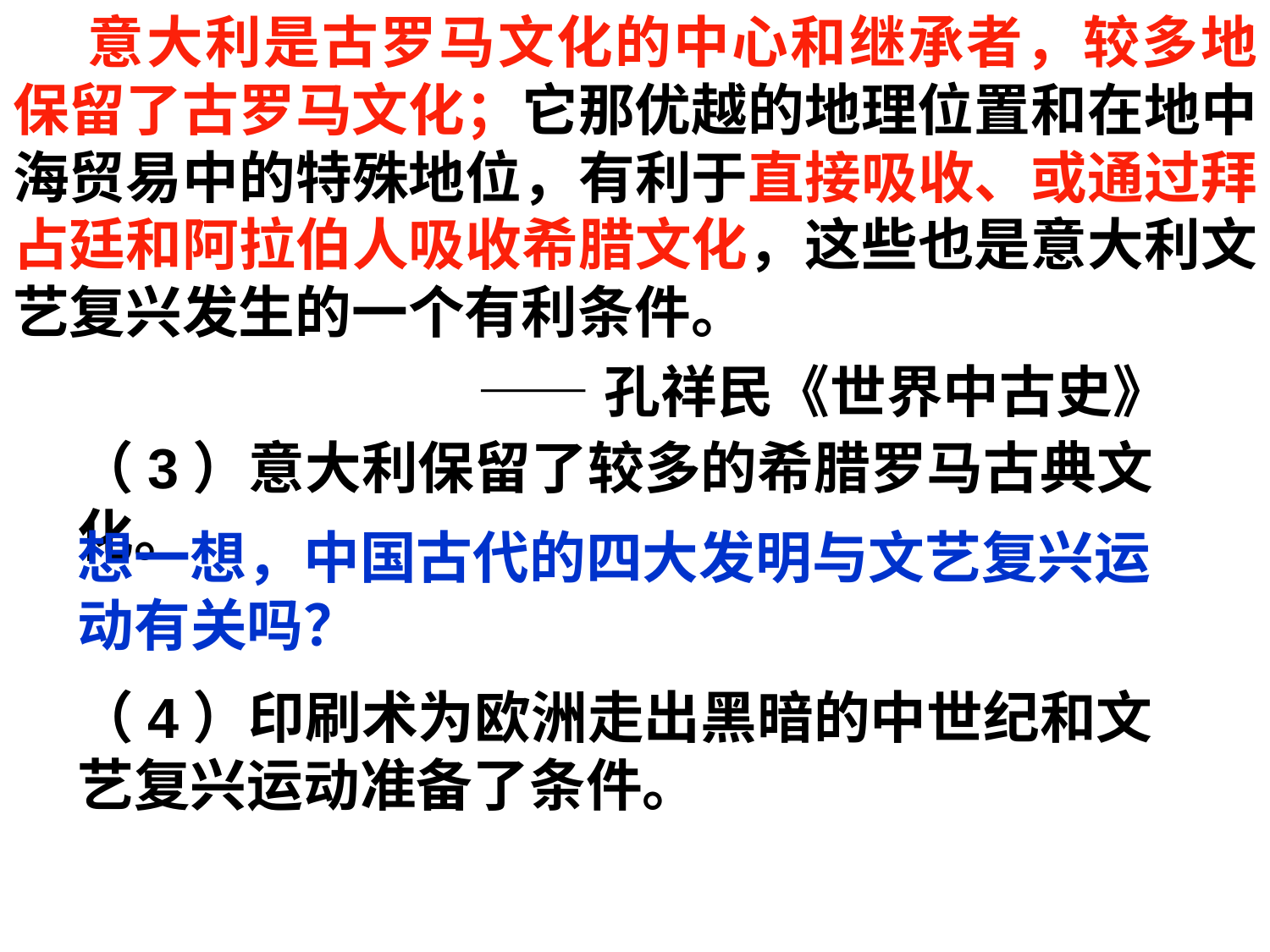

意大利是古罗马文化的中心和继承者，较多地保留了古罗马文化；它那优越的地理位置和在地中海贸易中的特殊地位，有利于直接吸收、或通过拜占廷和阿拉伯人吸收希腊文化，这些也是意大利文艺复兴发生的一个有利条件。
                                    ——孔祥民《世界中古史》
（3）意大利保留了较多的希腊罗马古典文化。
想一想，中国古代的四大发明与文艺复兴运动有关吗？
（4）印刷术为欧洲走出黑暗的中世纪和文艺复兴运动准备了条件。